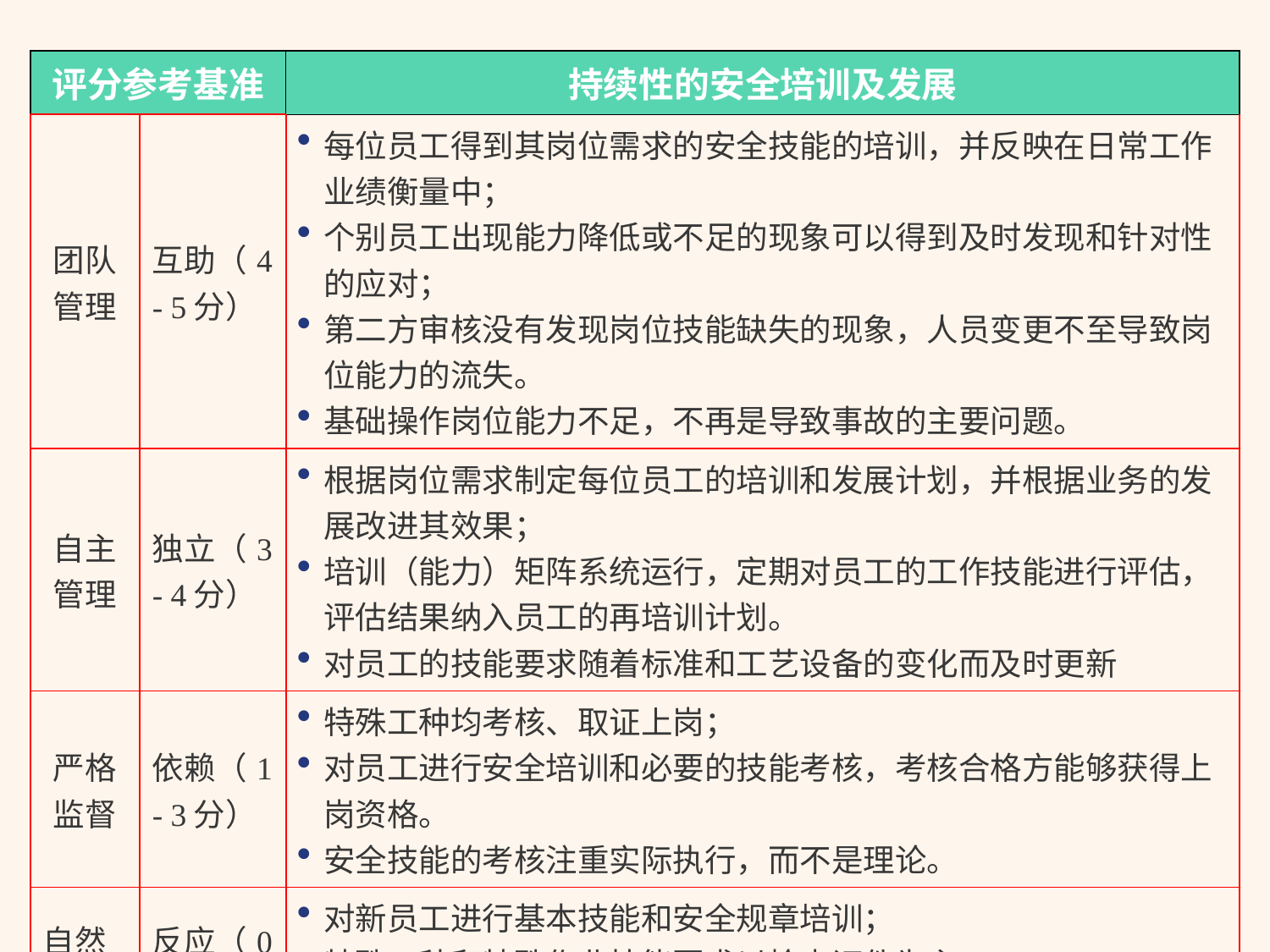

| 评分参考基准 |  | 持续性的安全培训及发展 |
| --- | --- | --- |
| 团队管理 | 互助（4 - 5分） | 每位员工得到其岗位需求的安全技能的培训，并反映在日常工作业绩衡量中； 个别员工出现能力降低或不足的现象可以得到及时发现和针对性的应对； 第二方审核没有发现岗位技能缺失的现象，人员变更不至导致岗位能力的流失。 基础操作岗位能力不足，不再是导致事故的主要问题。 |
| 自主管理 | 独立（3 - 4分） | 根据岗位需求制定每位员工的培训和发展计划，并根据业务的发展改进其效果； 培训（能力）矩阵系统运行，定期对员工的工作技能进行评估，评估结果纳入员工的再培训计划。 对员工的技能要求随着标准和工艺设备的变化而及时更新 |
| 严格监督 | 依赖（1 - 3分） | 特殊工种均考核、取证上岗； 对员工进行安全培训和必要的技能考核，考核合格方能够获得上岗资格。 安全技能的考核注重实际执行，而不是理论。 |
| 自然本能 | 反应（0 - 1分） | 对新员工进行基本技能和安全规章培训； 特殊工种和特殊作业技能要求以检查证件为主； 依靠员工工作年限、工作经历判定其技能； |